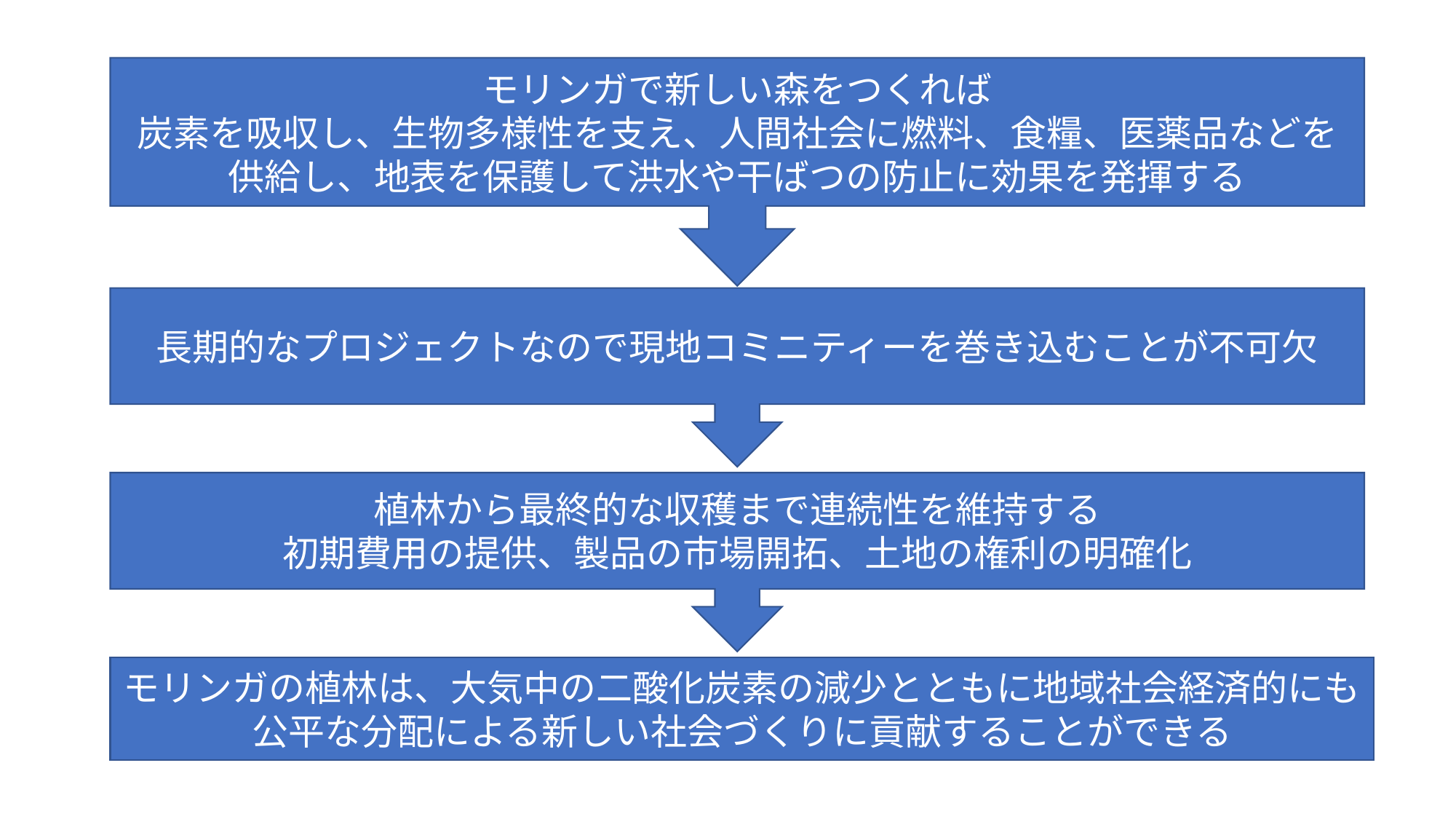

モリンガで新しい森をつくれば
炭素を吸収し、生物多様性を支え、人間社会に燃料、食糧、医薬品などを供給し、地表を保護して洪水や干ばつの防止に効果を発揮する
長期的なプロジェクトなので現地コミニティーを巻き込むことが不可欠
植林から最終的な収穫まで連続性を維持する
初期費用の提供、製品の市場開拓、土地の権利の明確化
モリンガの植林は、大気中の二酸化炭素の減少とともに地域社会経済的にも公平な分配による新しい社会づくりに貢献することができる